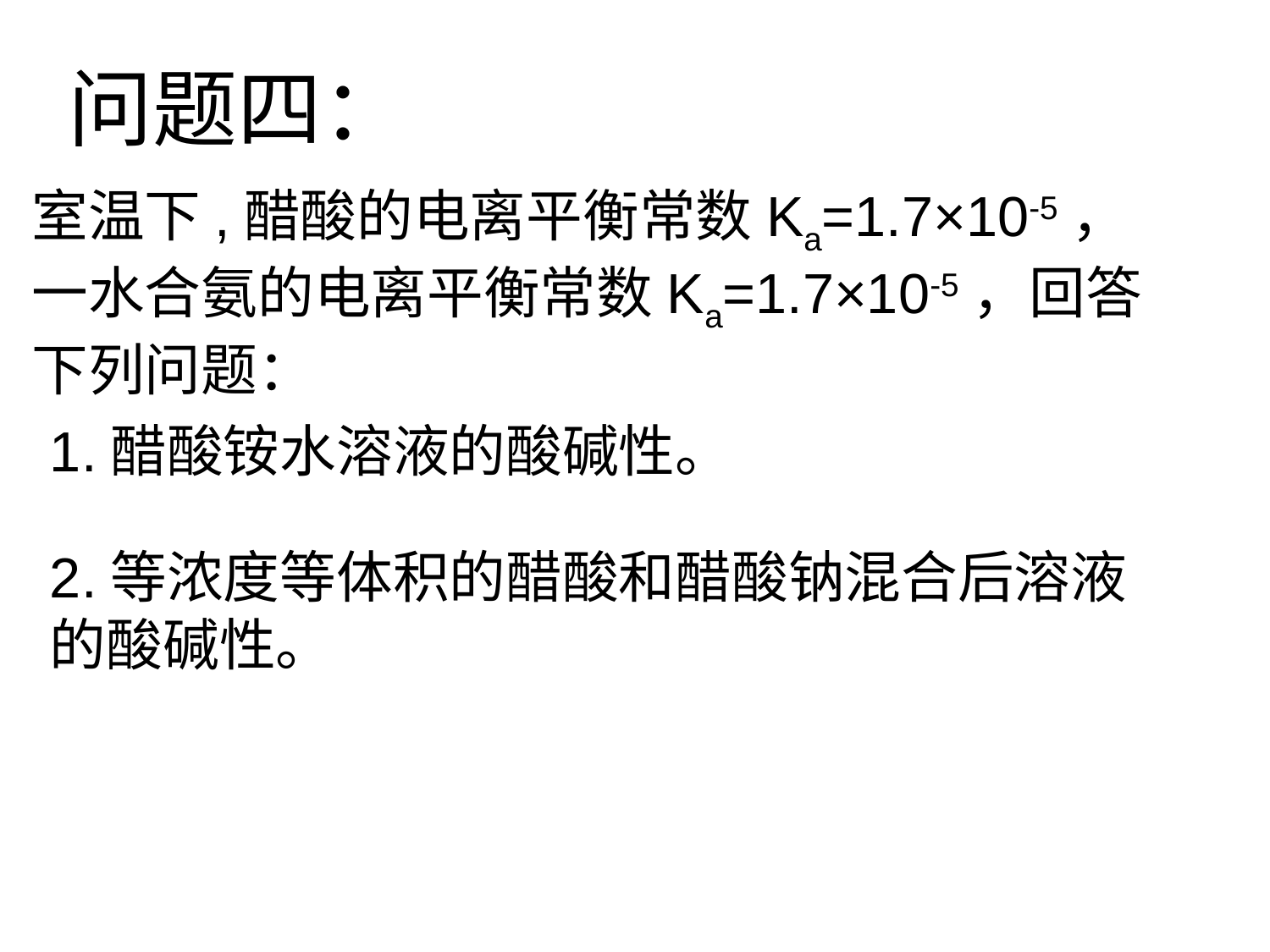

问题四：
室温下,醋酸的电离平衡常数Ka=1.7×10-5，一水合氨的电离平衡常数Ka=1.7×10-5，回答下列问题：
1.醋酸铵水溶液的酸碱性。
2.等浓度等体积的醋酸和醋酸钠混合后溶液的酸碱性。